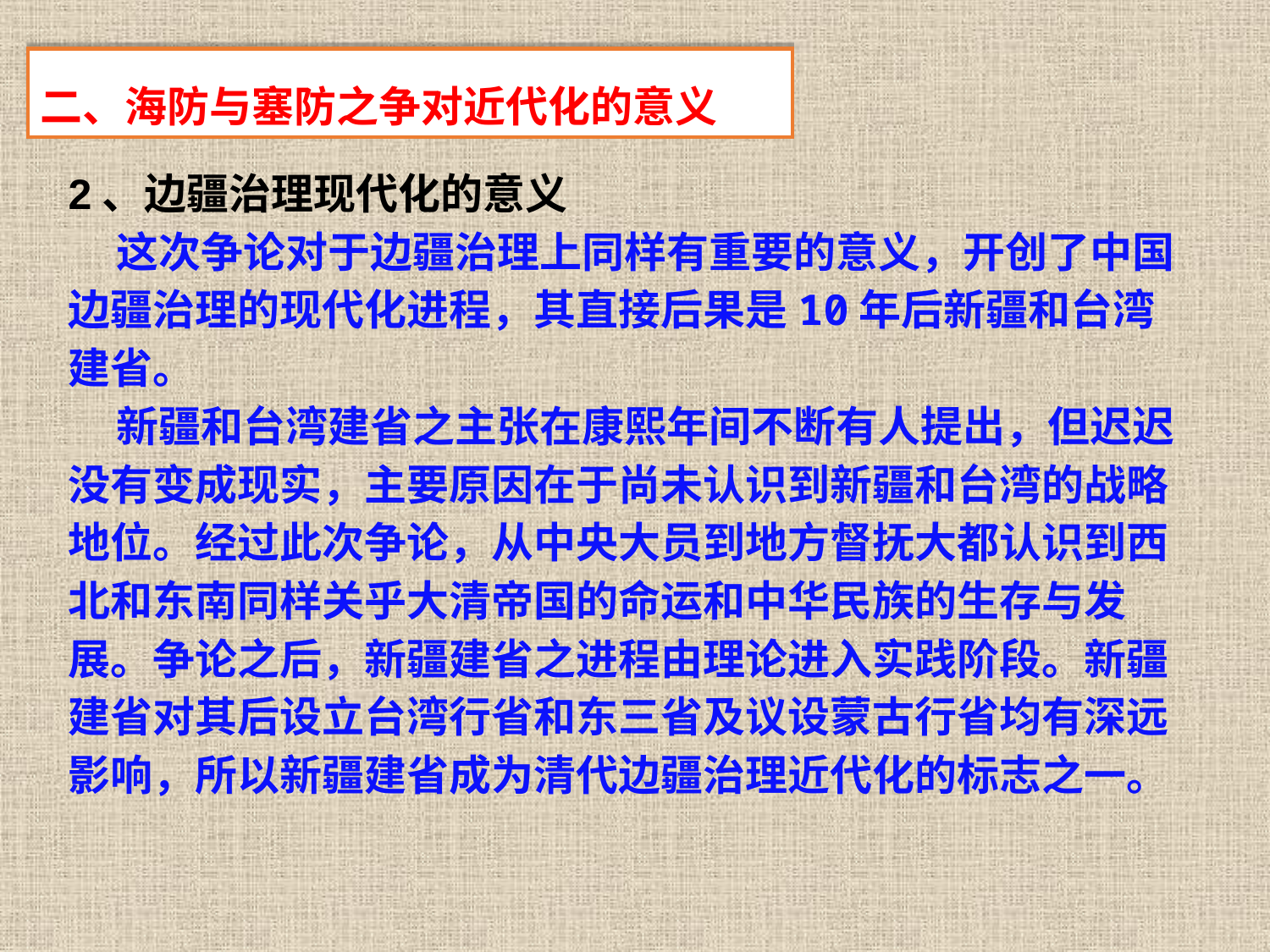

二、海防与塞防之争对近代化的意义
2、边疆治理现代化的意义
    这次争论对于边疆治理上同样有重要的意义，开创了中国边疆治理的现代化进程，其直接后果是10年后新疆和台湾建省。
    新疆和台湾建省之主张在康熙年间不断有人提出，但迟迟没有变成现实，主要原因在于尚未认识到新疆和台湾的战略地位。经过此次争论，从中央大员到地方督抚大都认识到西北和东南同样关乎大清帝国的命运和中华民族的生存与发展。争论之后，新疆建省之进程由理论进入实践阶段。新疆建省对其后设立台湾行省和东三省及议设蒙古行省均有深远影响，所以新疆建省成为清代边疆治理近代化的标志之一。